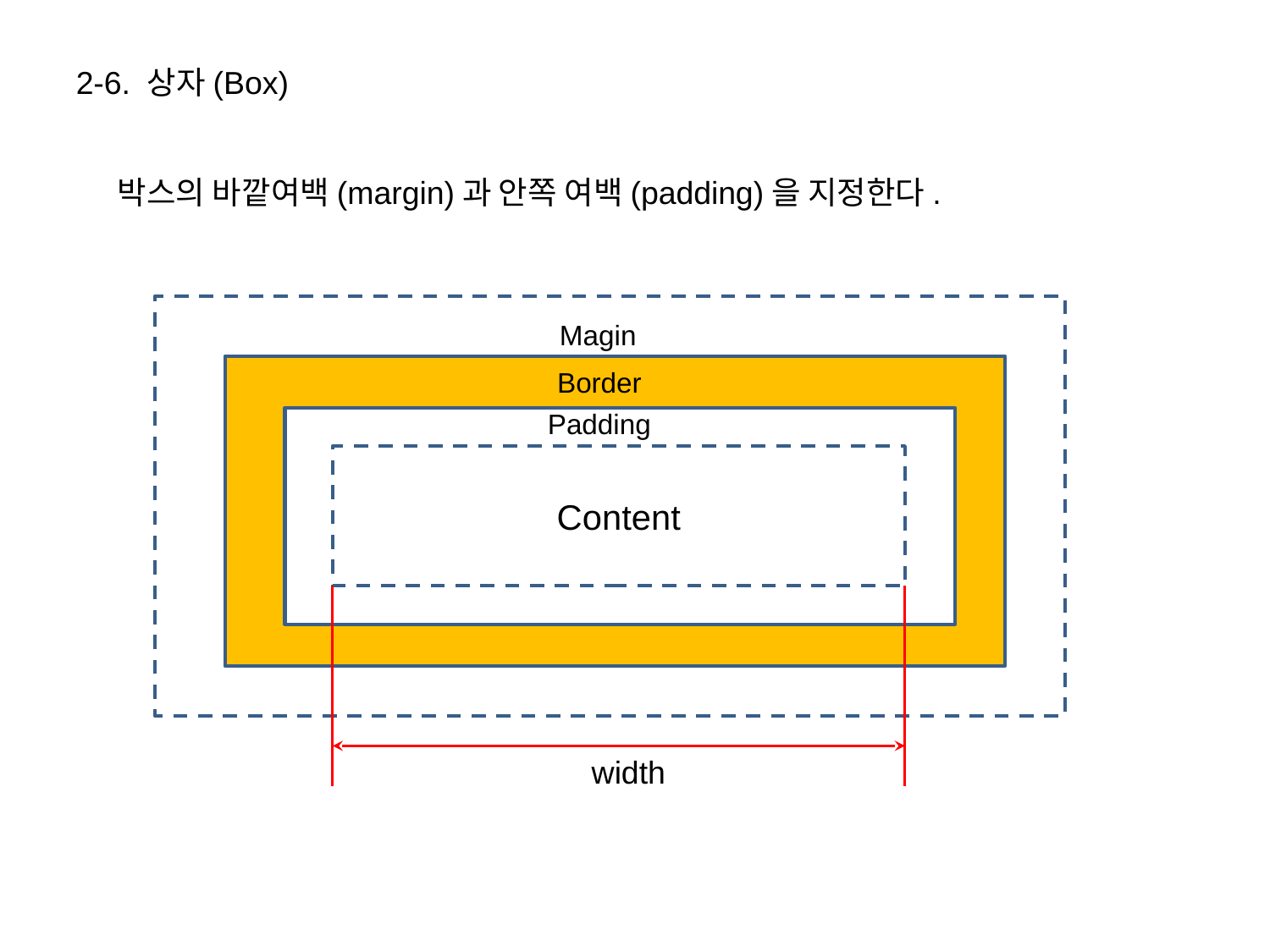

2-6. 상자(Box)
박스의 바깥여백(margin)과 안쪽 여백(padding)을 지정한다.

Magin

Border
Padding

Content
width